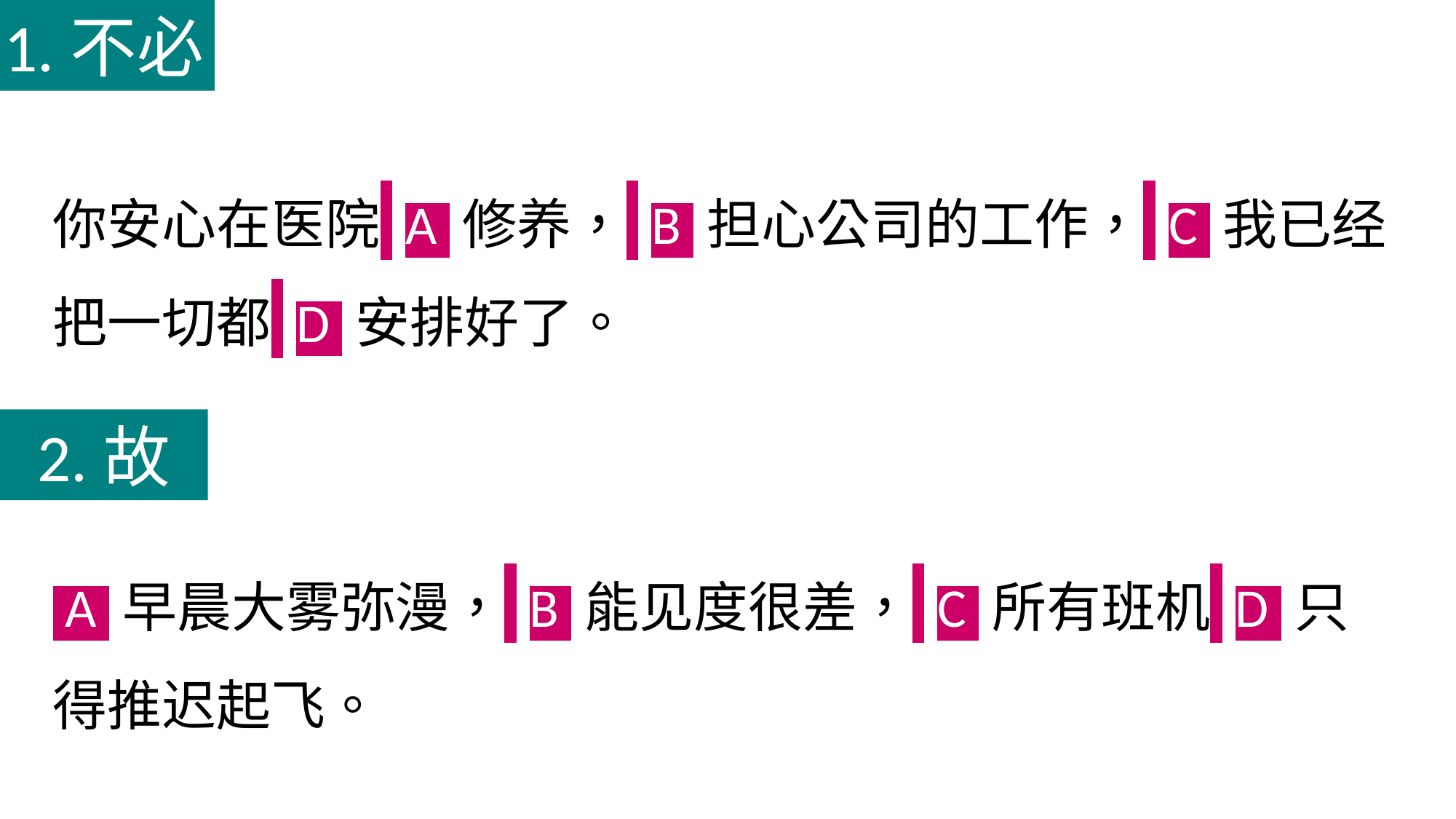

1.不必
你安心在医院 A 修养， B 担心公司的工作， C 我已经把一切都 D 安排好了。
2.故
 A 早晨大雾弥漫， B 能见度很差， C 所有班机 D 只得推迟起飞。